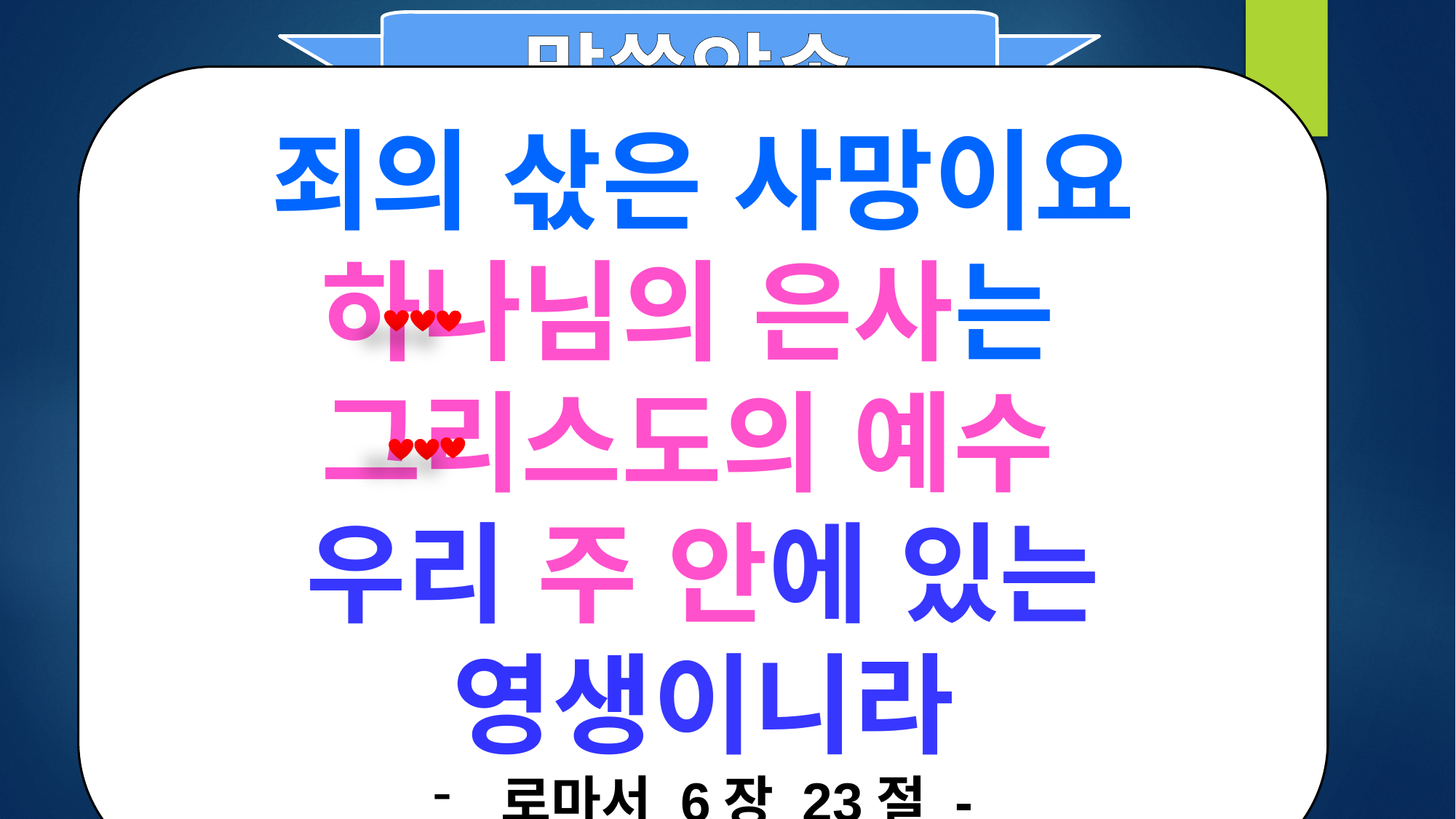

말씀암송
죄의 삯은 사망이요
하나님의 은사는
그리스도의 예수
우리 주 안에 있는 영생이니라
로마서 6장 23절 -